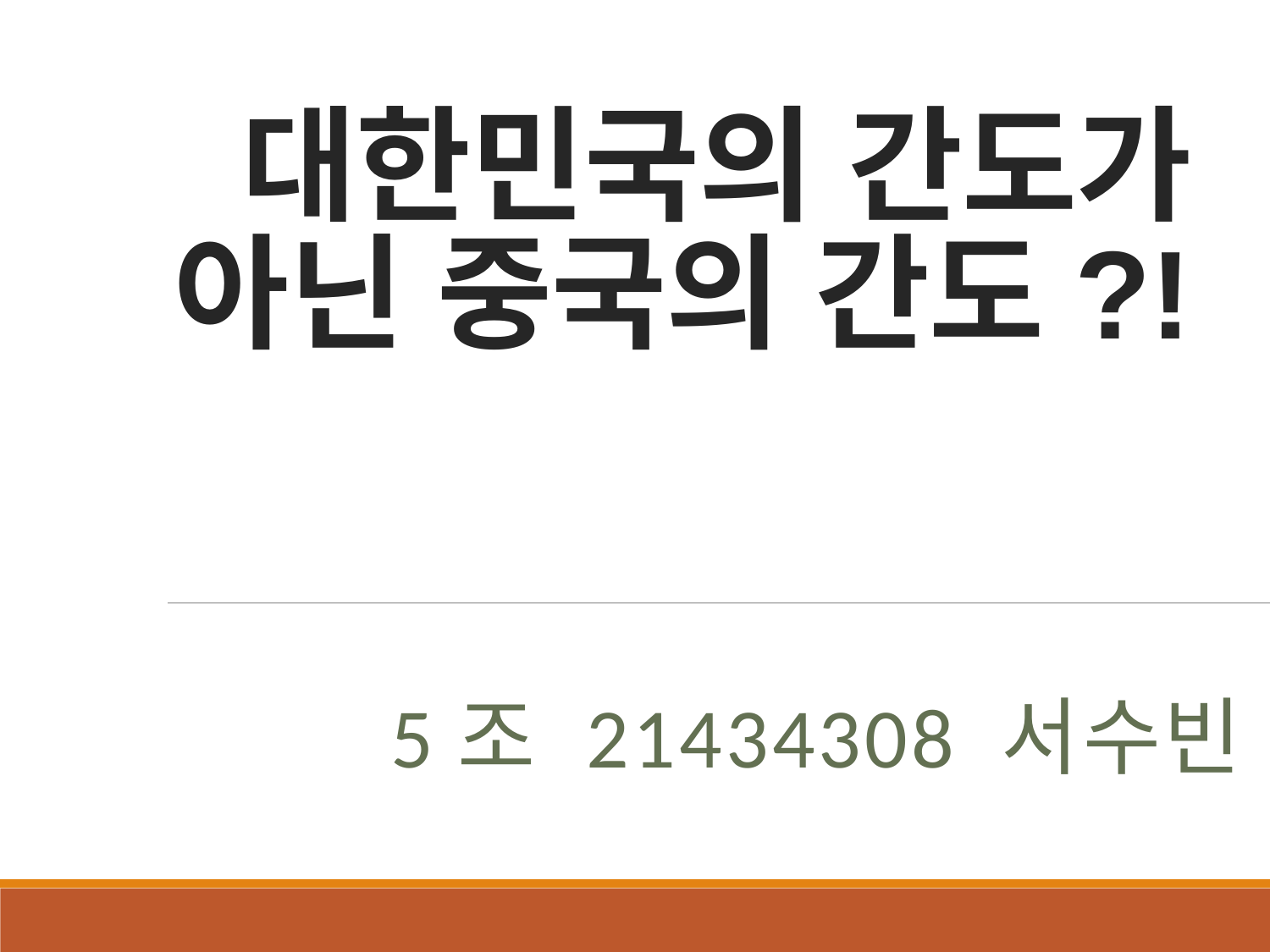

# 대한민국의 간도가 아닌 중국의 간도?!
5조 21434308 서수빈